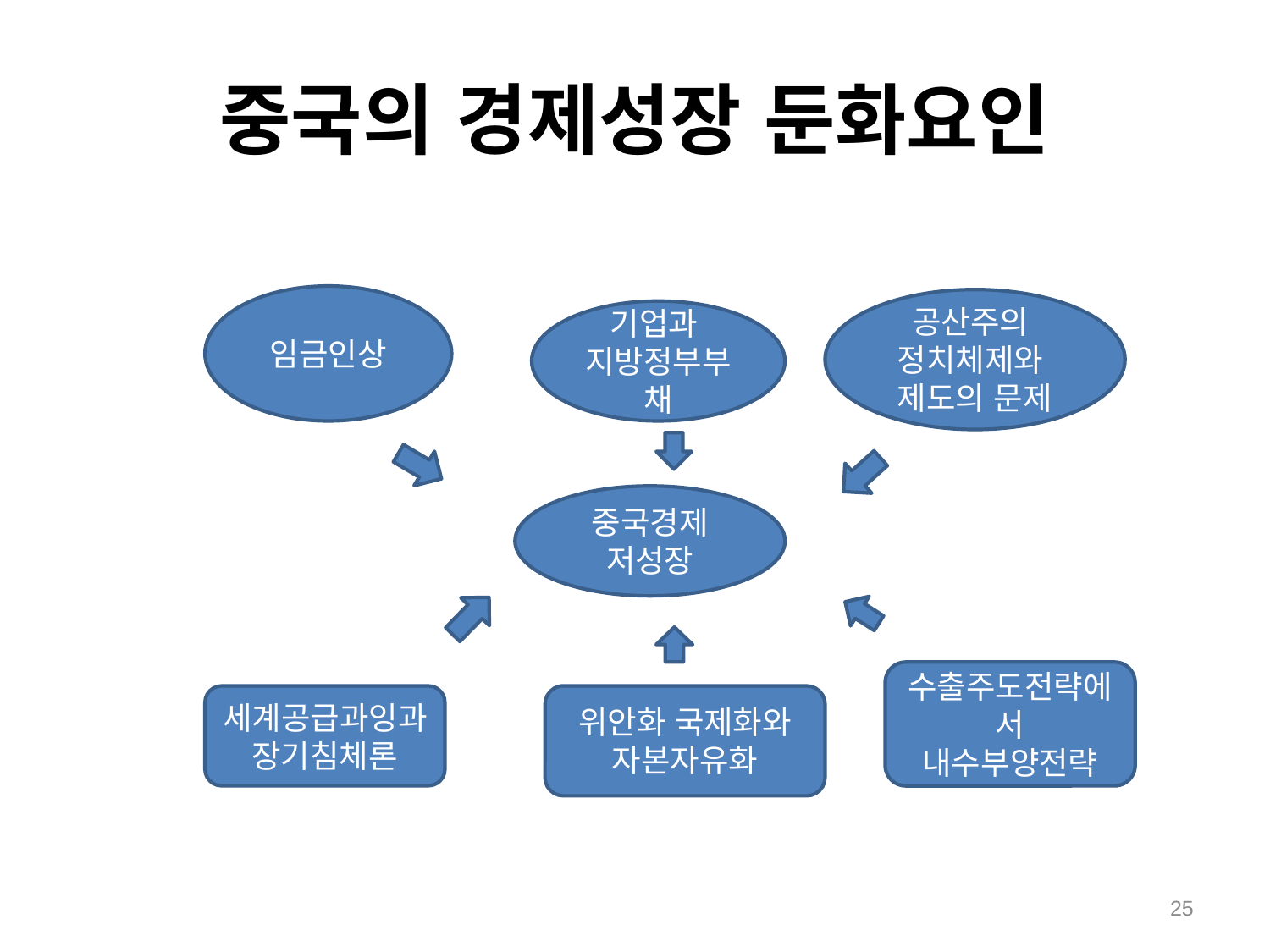

# 중국의 경제성장 둔화요인

임금인상
공산주의
정치체제와
제도의 문제
기업과
지방정부부채

중국경제 저성장

수출주도전략에서 내수부양전략
세계공급과잉과 장기침체론
위안화 국제화와 자본자유화
25